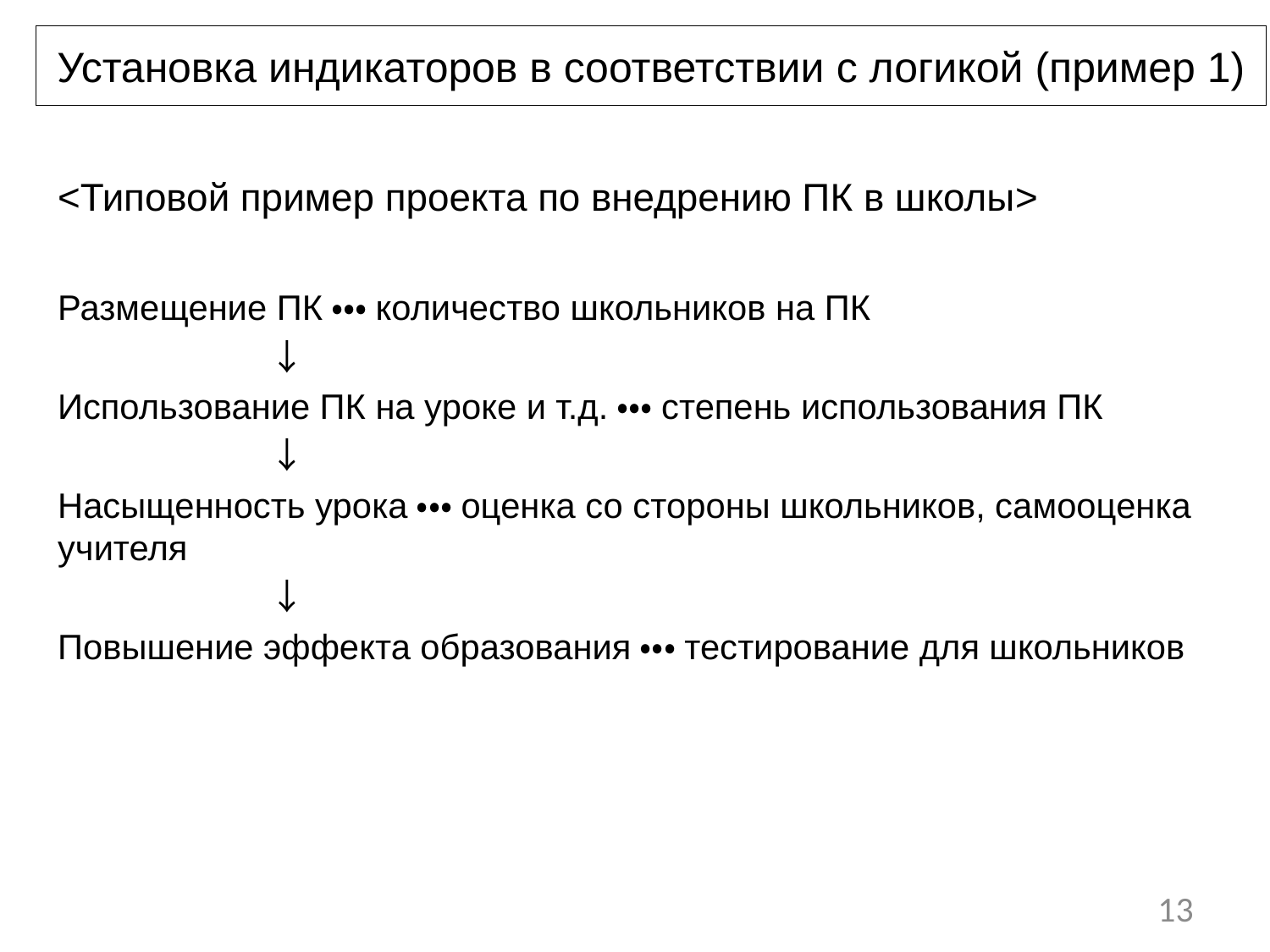

# Установка индикаторов в соответствии с логикой (пример 1)
<Типовой пример проекта по внедрению ПК в школы>

Размещение ПК・・・количество школьников на ПК
　　　　　　↓
Использование ПК на уроке и т.д.・・・степень использования ПК
　　　　　　↓
Насыщенность урока・・・оценка со стороны школьников, самооценка учителя
　　　　　　↓
Повышение эффекта образования・・・тестирование для школьников

13